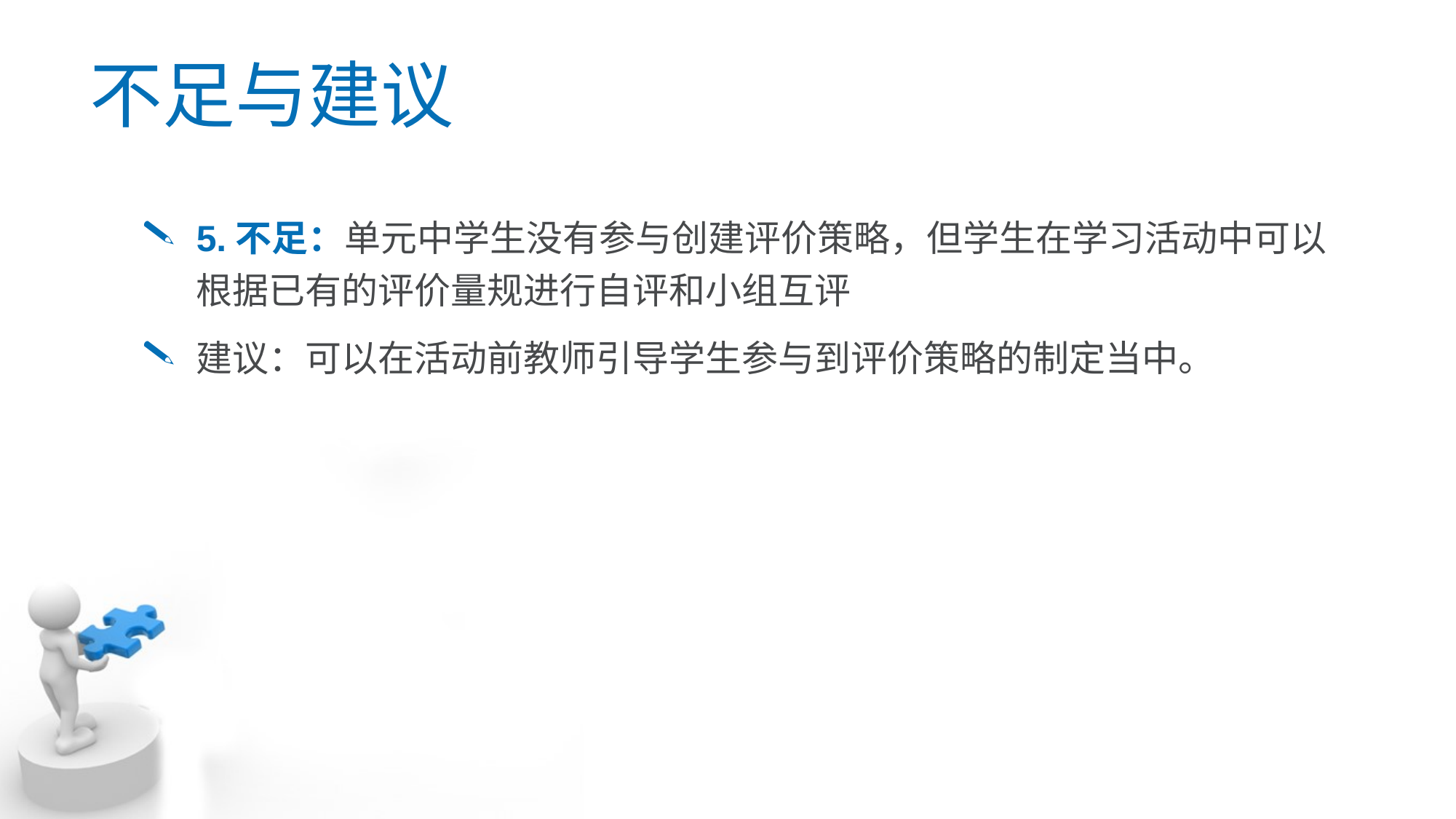

不足与建议
5.不足：单元中学生没有参与创建评价策略，但学生在学习活动中可以根据已有的评价量规进行自评和小组互评
建议：可以在活动前教师引导学生参与到评价策略的制定当中。